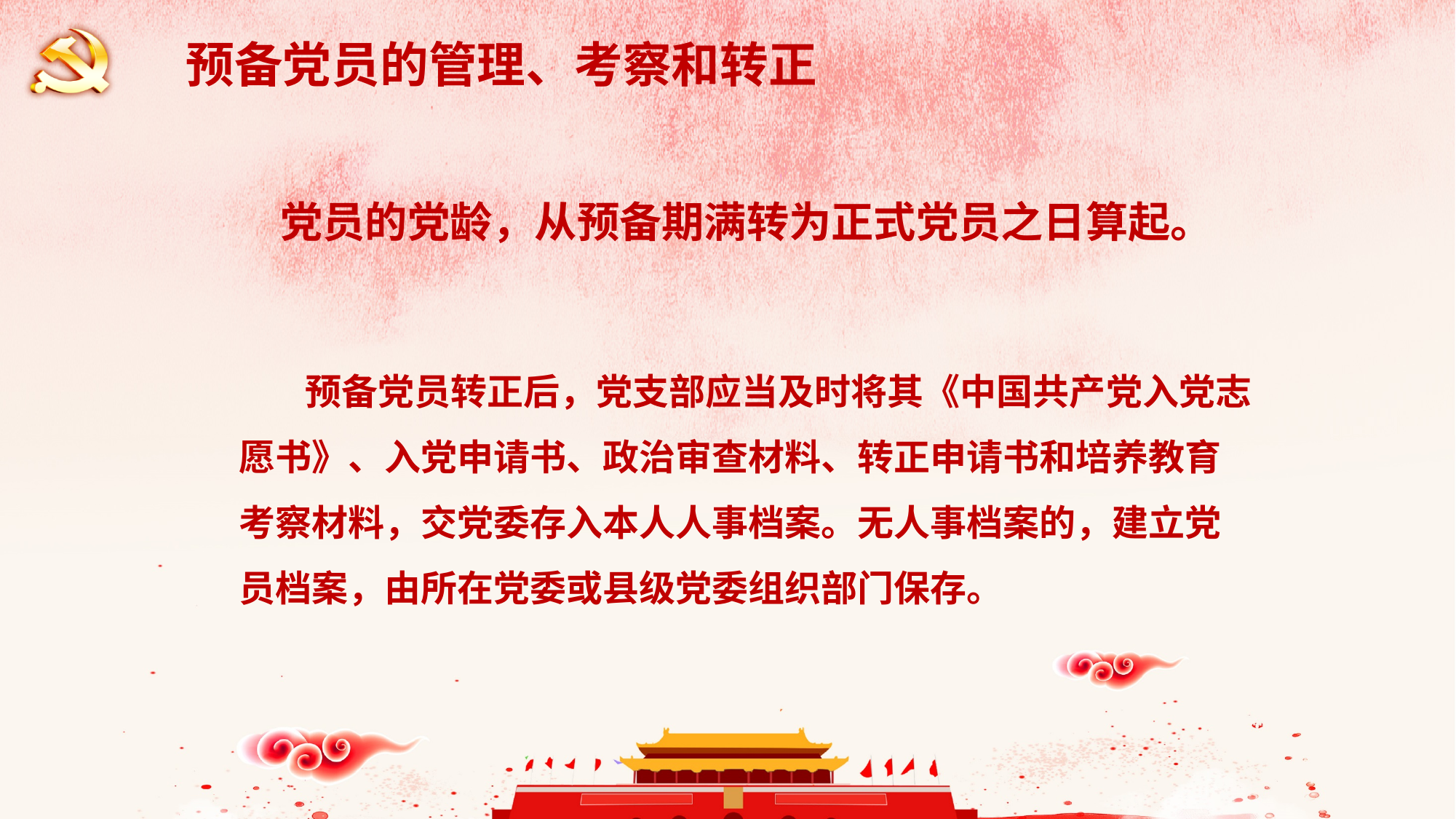

预备党员的管理、考察和转正
党员的党龄，从预备期满转为正式党员之日算起。
       预备党员转正后，党支部应当及时将其《中国共产党入党志愿书》、入党申请书、政治审查材料、转正申请书和培养教育考察材料，交党委存入本人人事档案。无人事档案的，建立党员档案，由所在党委或县级党委组织部门保存。